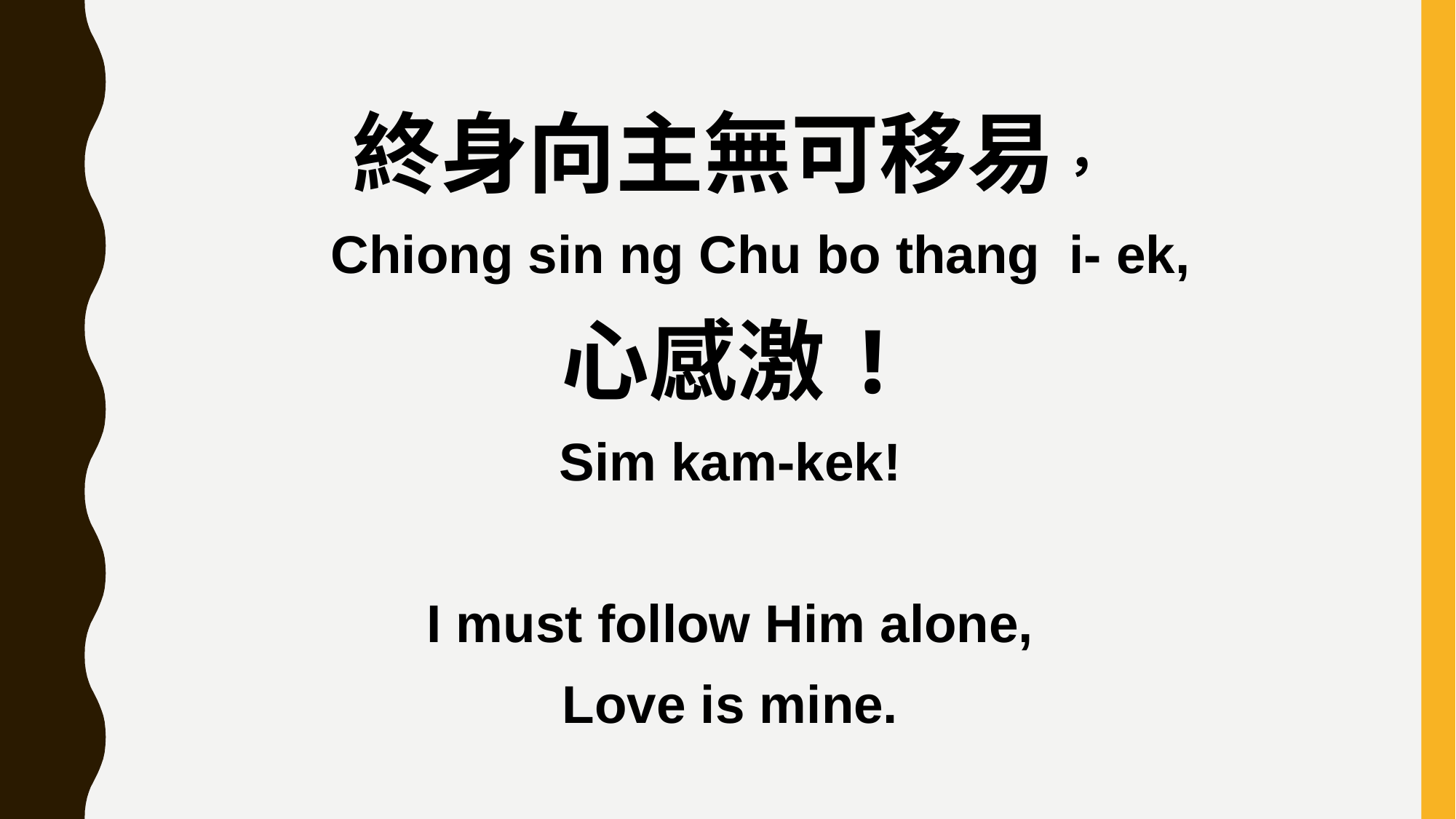

終身向主無可移易，
         Chiong sin ng Chu bo thang  i- ek,
心感激!
Sim kam-kek!

I must follow Him alone,
Love is mine.